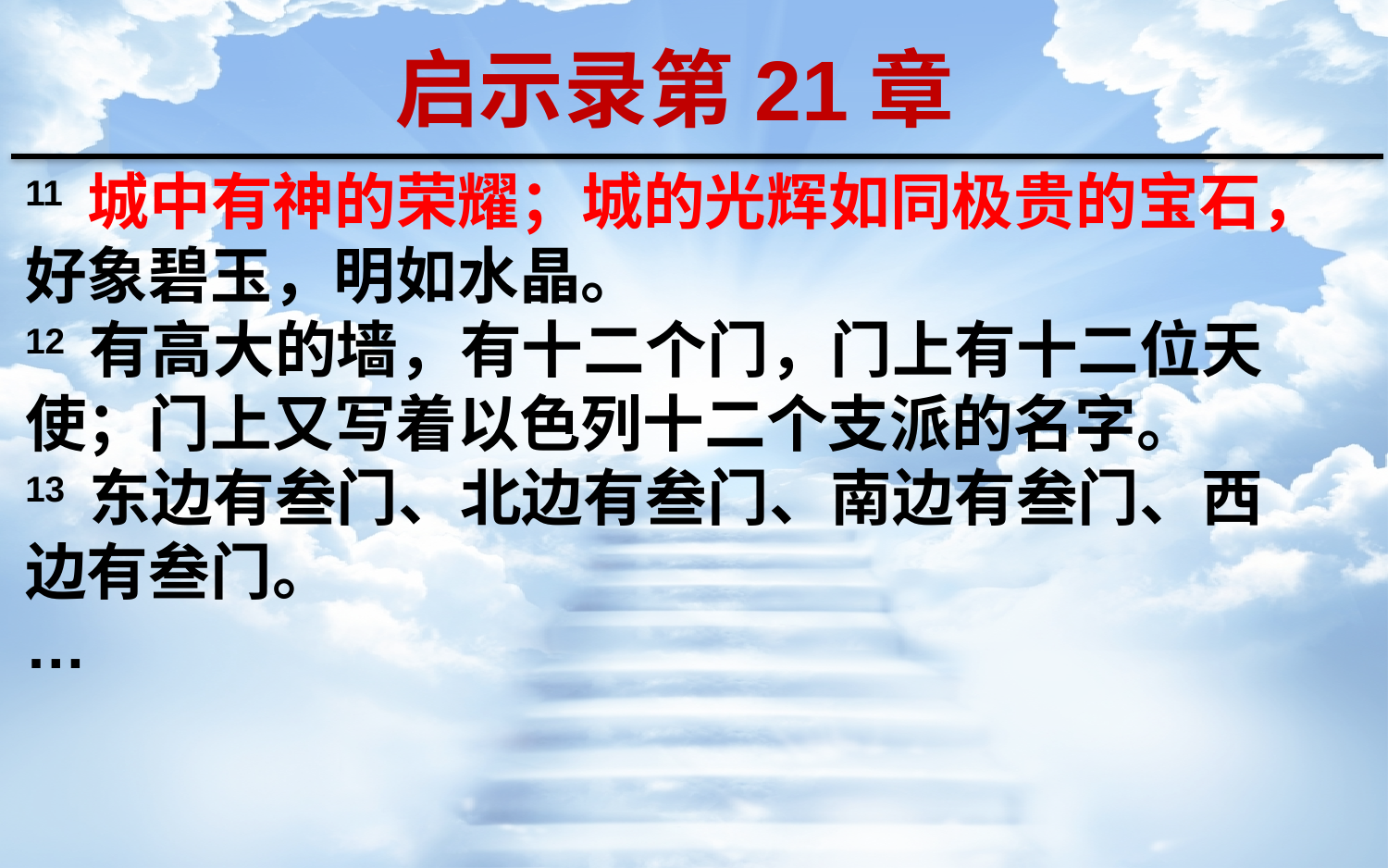

启示录第21章
11 城中有神的荣耀；城的光辉如同极贵的宝石，好象碧玉，明如水晶。
12 有高大的墙，有十二个门，门上有十二位天使；门上又写着以色列十二个支派的名字。
13 东边有叁门、北边有叁门、南边有叁门、西边有叁门。
…